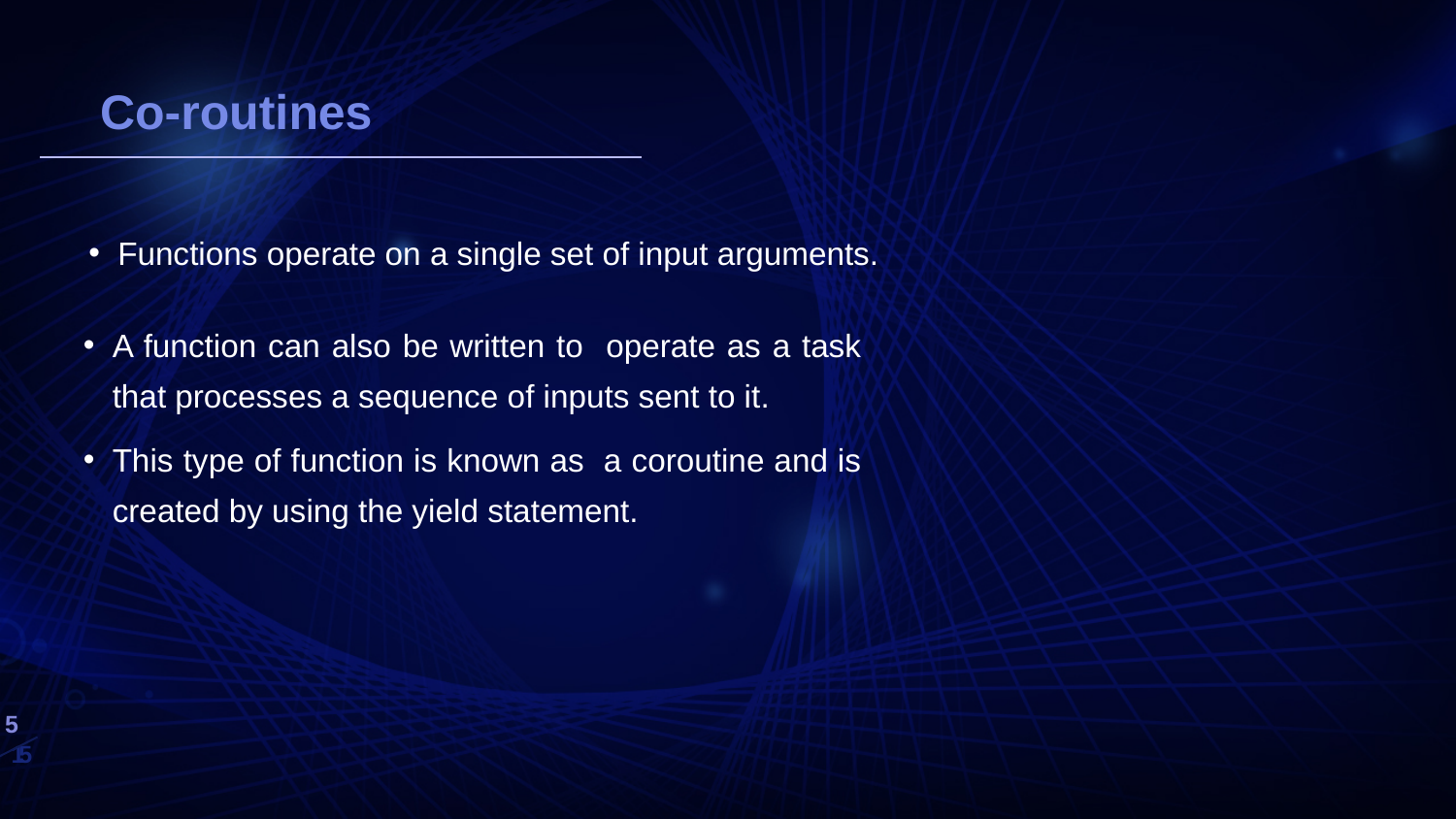

# 생각해보기
Co-routines
Functions operate on a single set of input arguments.
A function can also be written to  operate as a task that processes a sequence of inputs sent to it.
This type of function is known as  a coroutine and is created by using the yield statement.